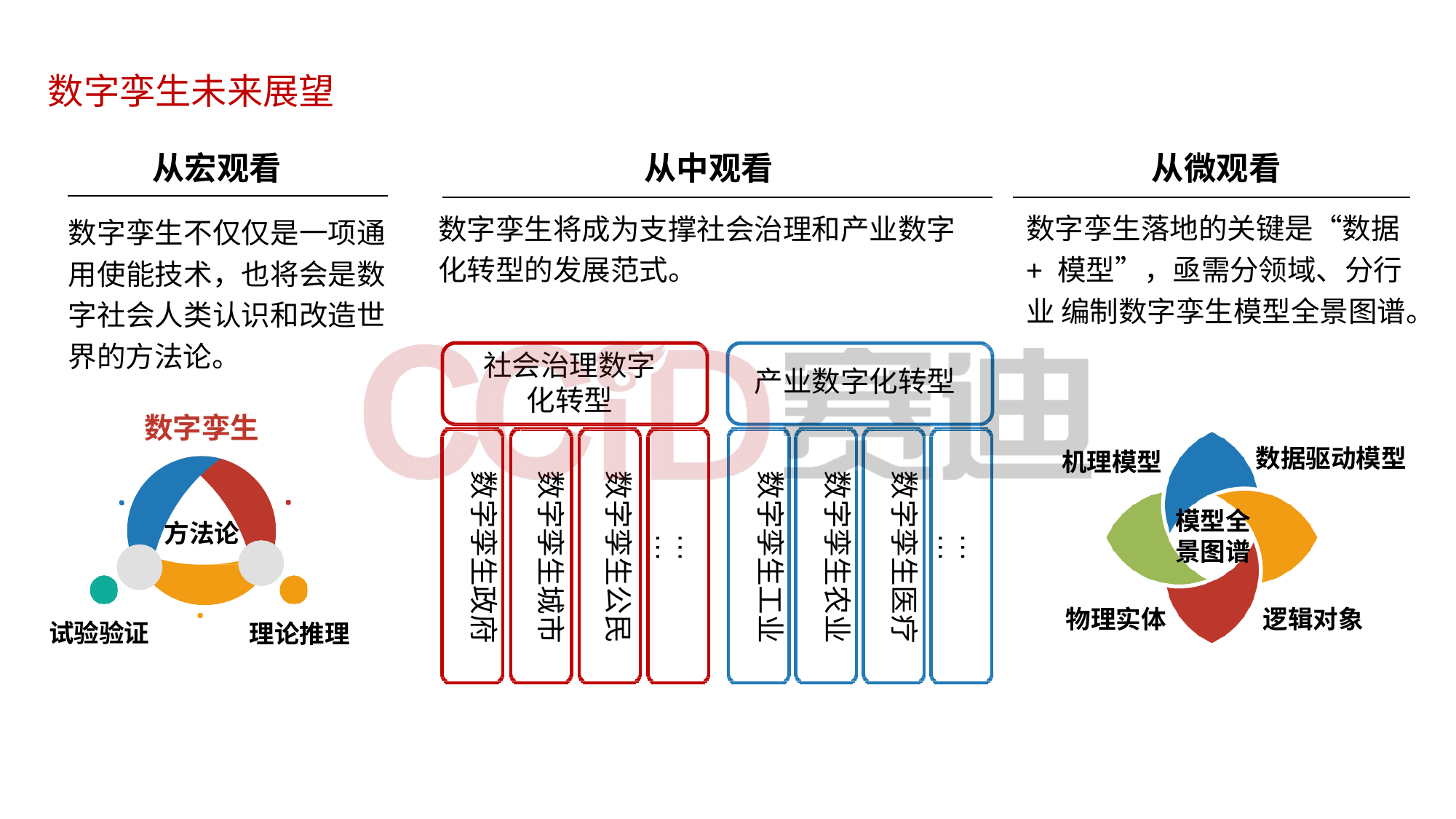

# 数字孪生未来展望
从宏观看
从中观看
从微观看

数字孪生落地的关键是“数据+ 模型”，亟需分领域、分行业 编制数字孪生模型全景图谱。
数字孪生将成为支撑社会治理和产业数字 化转型的发展范式。
数字孪生不仅仅是一项通 用使能技术，也将会是数 字社会人类认识和改造世 界的方法论。

社会治理数字 化转型
产业数字化转型
数字孪生

数据驱动模型
机理模型

数字孪生政府
数字孪生城市
数字孪生公民
数字孪生工业
数字孪生农业
数字孪生医疗

模型全 景图谱
方法论
……
……

物理实体
逻辑对象

试验验证
理论推理